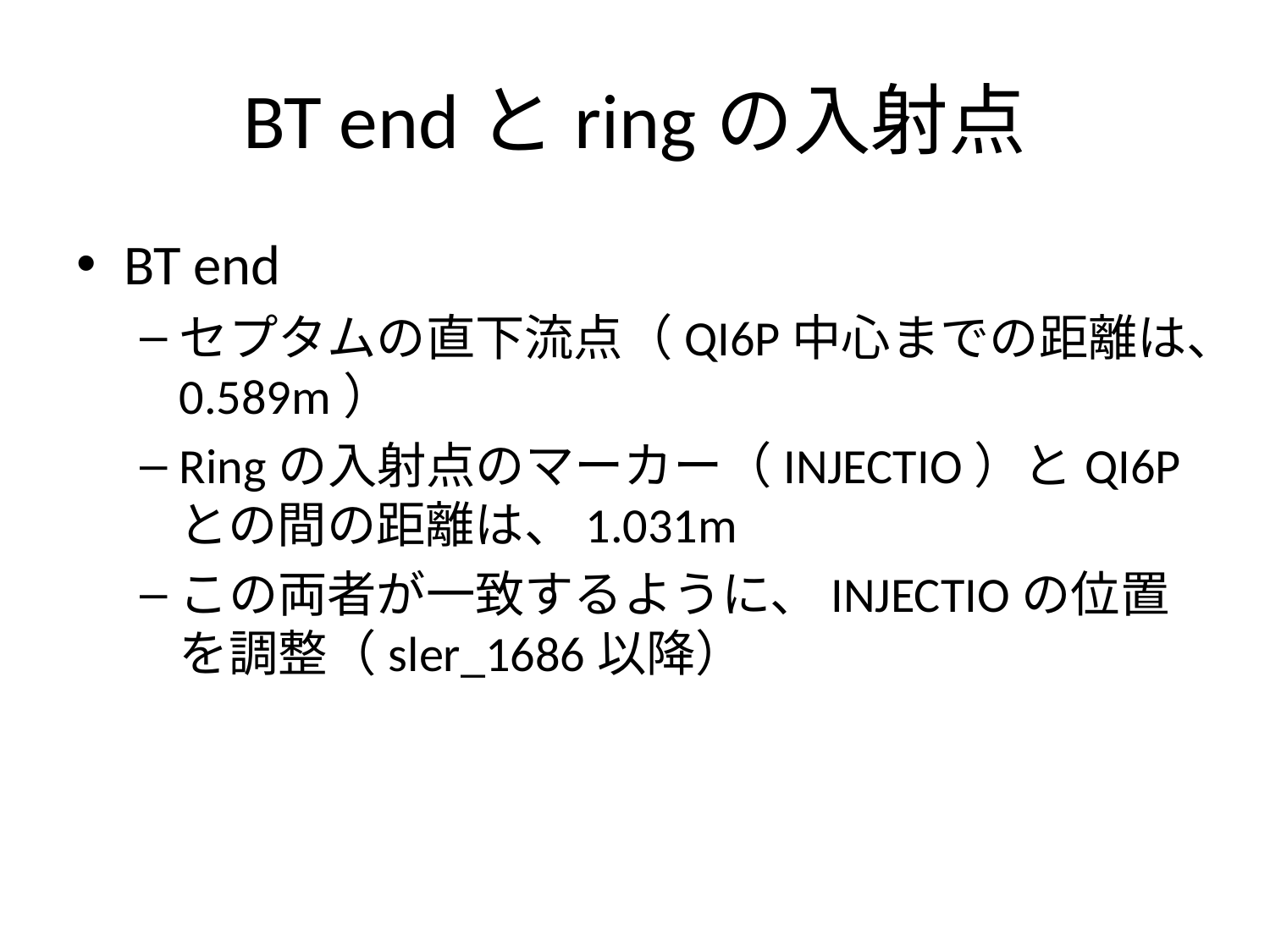

# BT endとringの入射点
BT end
セプタムの直下流点（QI6P中心までの距離は、0.589m）
Ringの入射点のマーカー（INJECTIO）とQI6Pとの間の距離は、1.031m
この両者が一致するように、INJECTIOの位置を調整（sler_1686以降）